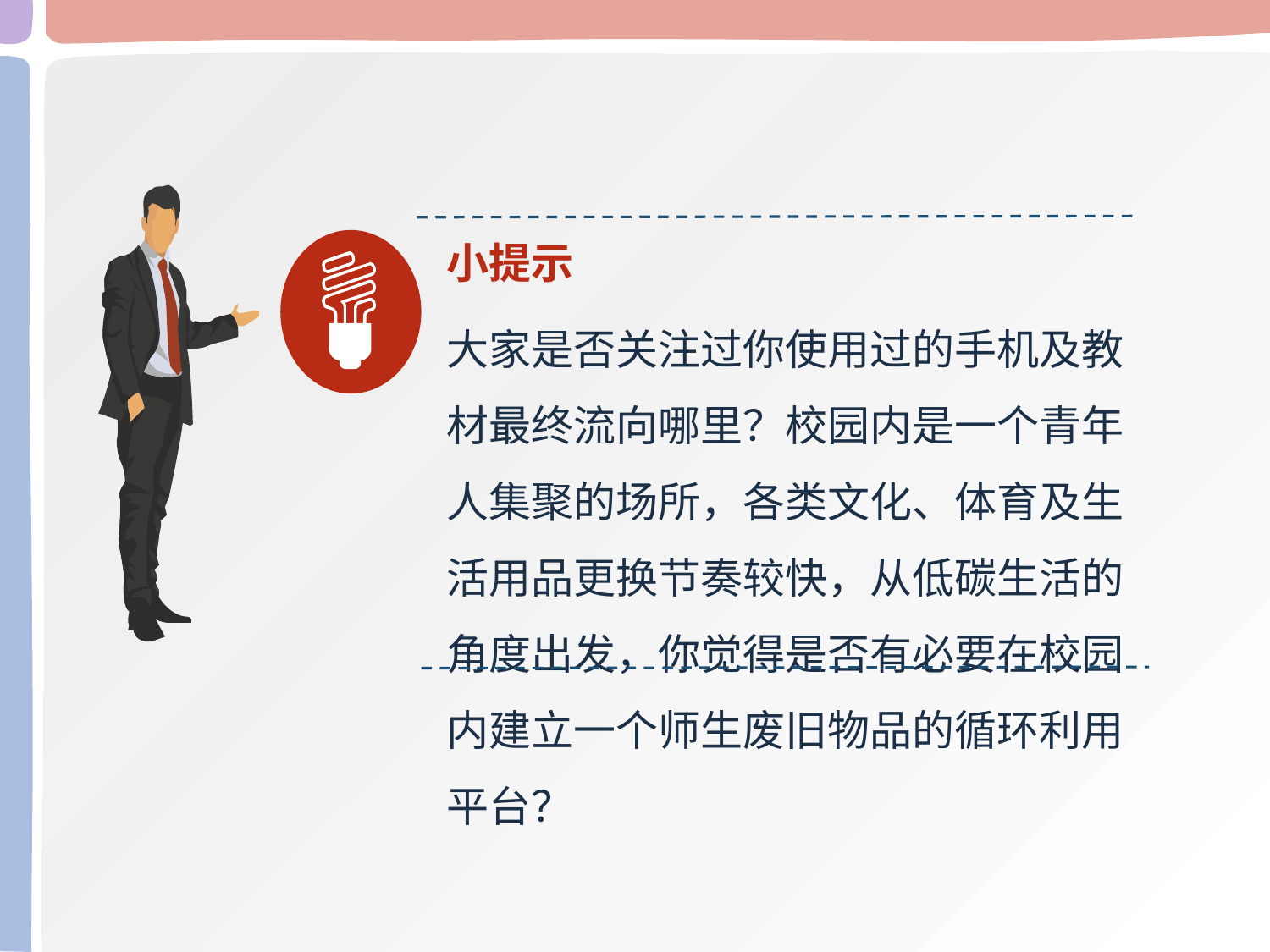

小提示
大家是否关注过你使用过的手机及教材最终流向哪里？校园内是一个青年人集聚的场所，各类文化、体育及生活用品更换节奏较快，从低碳生活的角度出发，你觉得是否有必要在校园内建立一个师生废旧物品的循环利用平台？